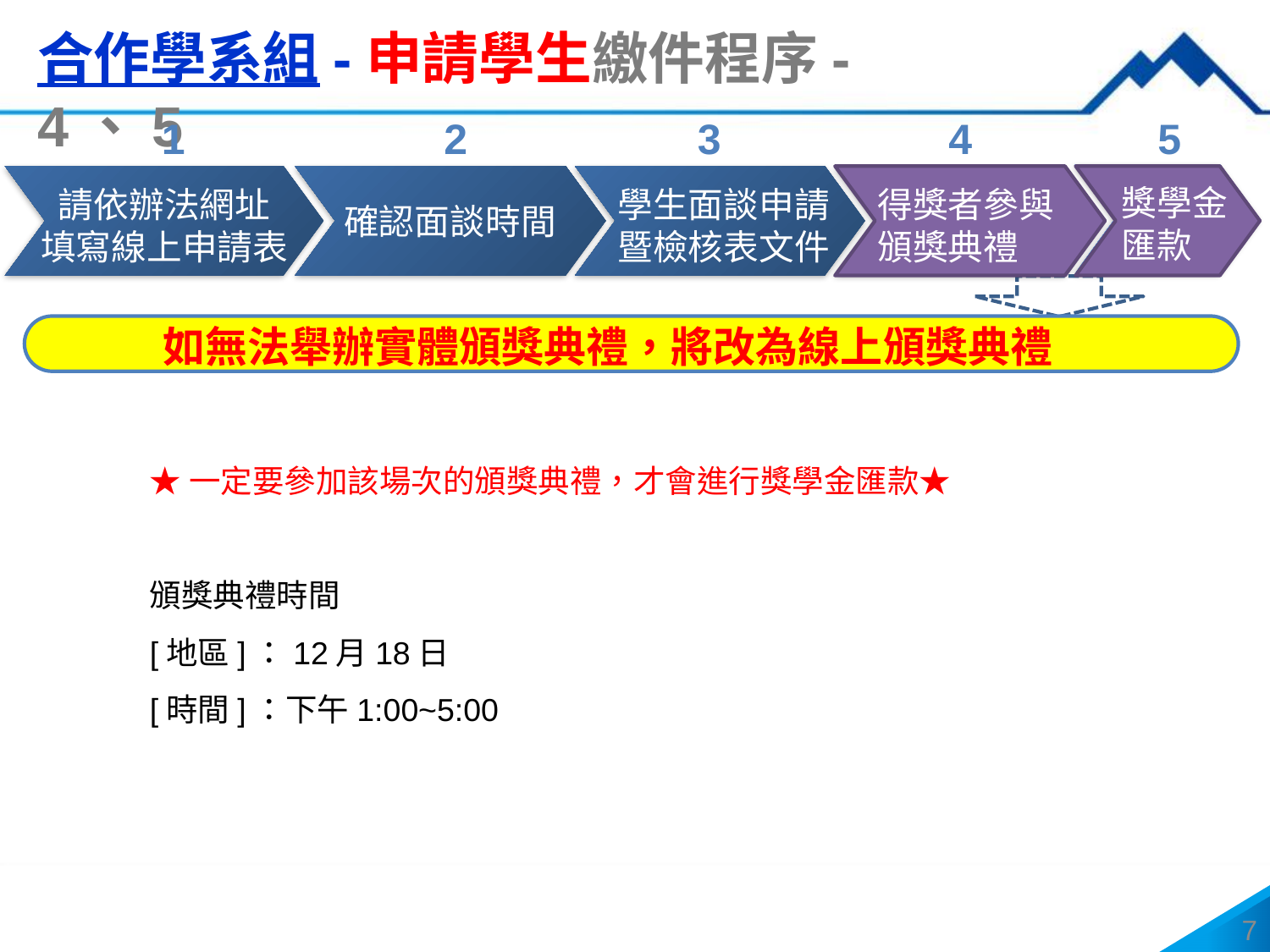

合作學系組-申請學生繳件程序-4、5
1
2
3
4
5

獎學金
匯款
請依辦法網址
填寫線上申請表
學生面談申請暨檢核表文件
得獎者參與頒獎典禮
確認面談時間

如無法舉辦實體頒獎典禮，將改為線上頒獎典禮

★一定要參加該場次的頒獎典禮，才會進行獎學金匯款★

頒獎典禮時間
[地區]：12月18日
[時間]：下午1:00~5:00
7